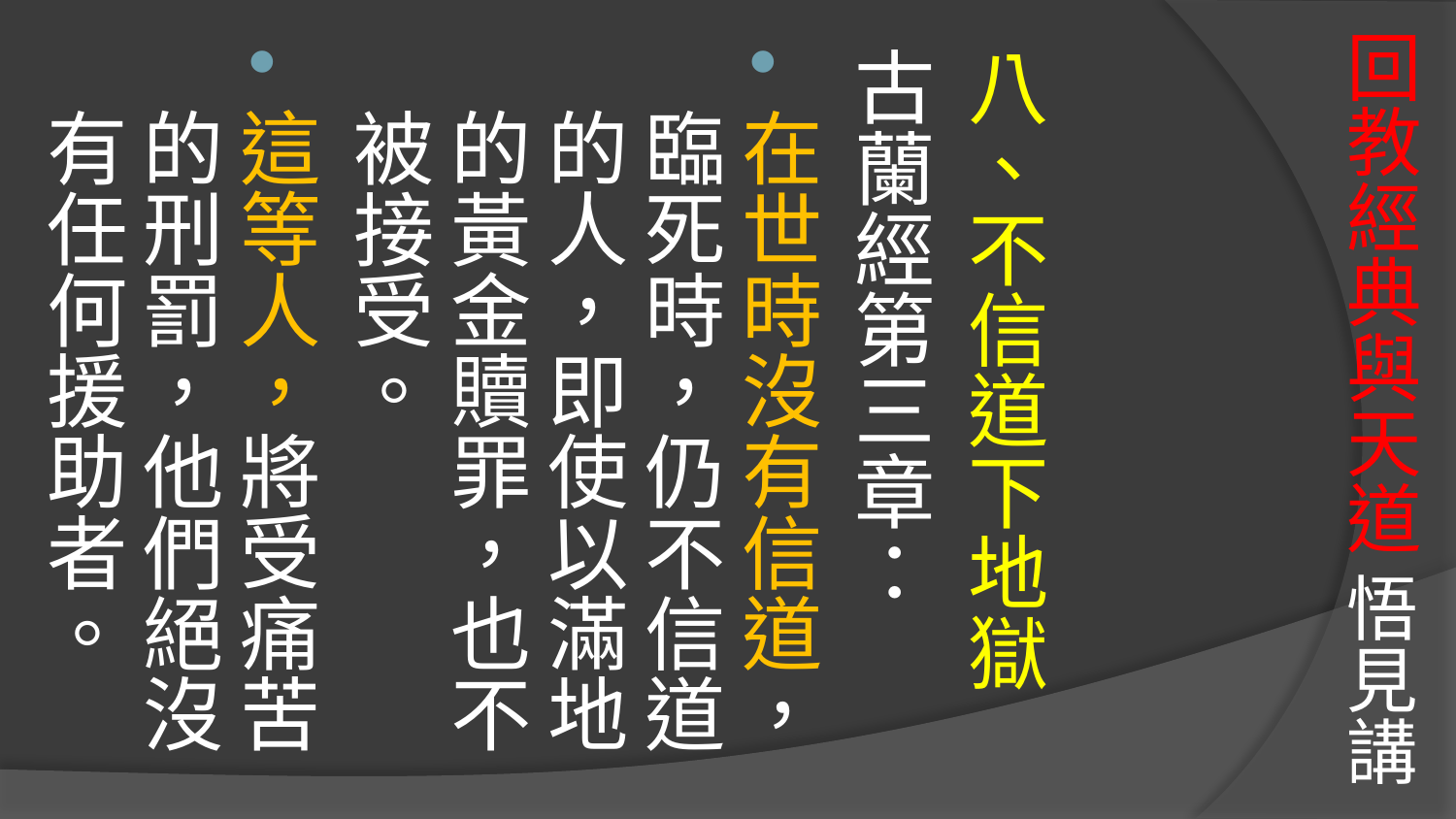

# 回教經典與天道 悟見講
八、不信道下地獄
古蘭經第三章：
在世時沒有信道，臨死時，仍不信道的人，即使以滿地的黃金贖罪，也不被接受。
這等人，將受痛苦的刑罰，他們絕沒有任何援助者。